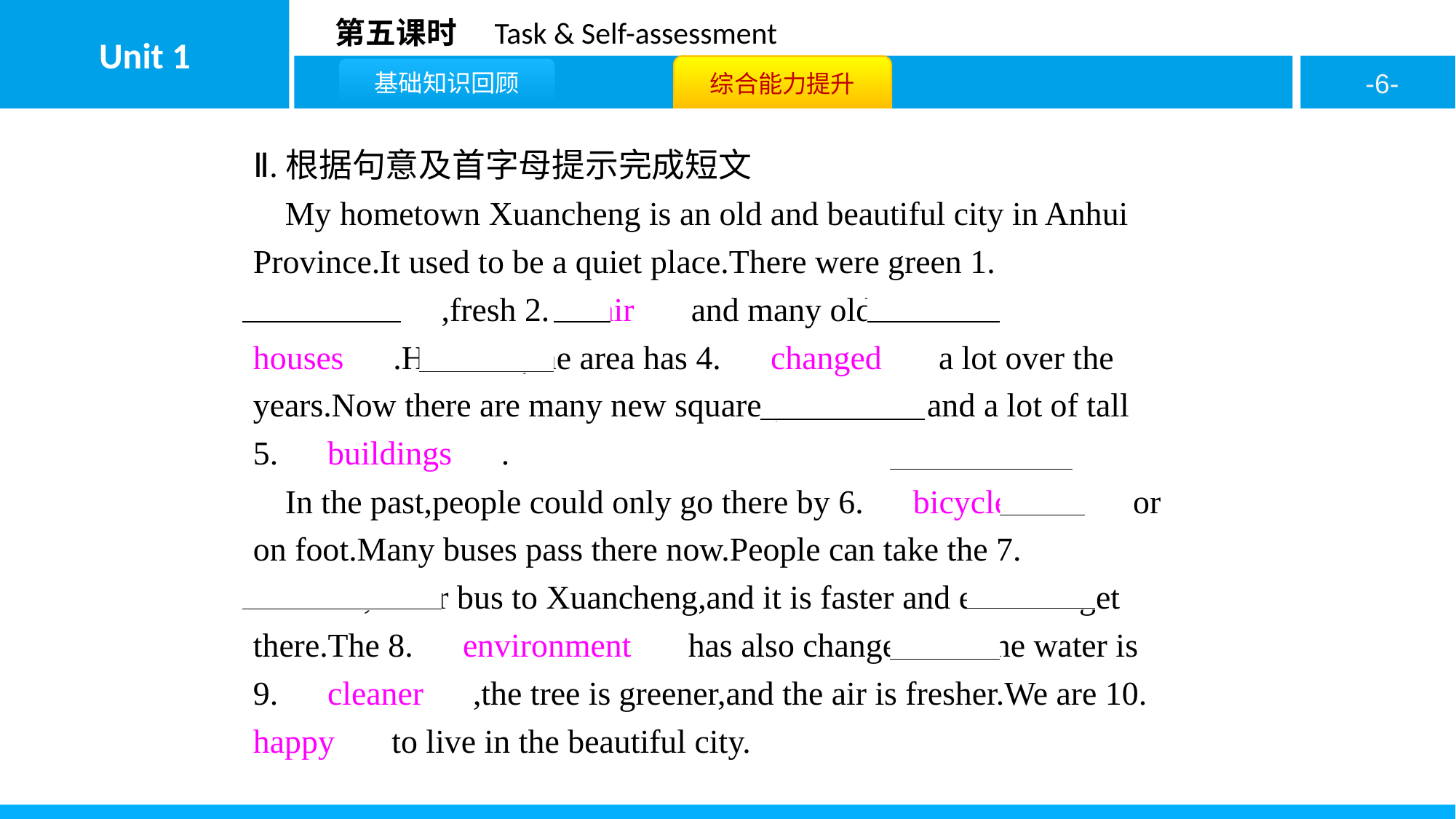

Ⅱ.根据句意及首字母提示完成短文
My hometown Xuancheng is an old and beautiful city in Anhui Province.It used to be a quiet place.There were green 1.　mountains　,fresh 2.　air　 and many old 3.　houses　.However,the area has 4.　changed　 a lot over the years.Now there are many new squares,new roads and a lot of tall 5.　buildings　.
In the past,people could only go there by 6.　bicycle/bike　 or on foot.Many buses pass there now.People can take the 7.　train　,car or bus to Xuancheng,and it is faster and easier to get there.The 8.　environment　 has also changed too.The water is 9.　cleaner　,the tree is greener,and the air is fresher.We are 10.　happy　 to live in the beautiful city.